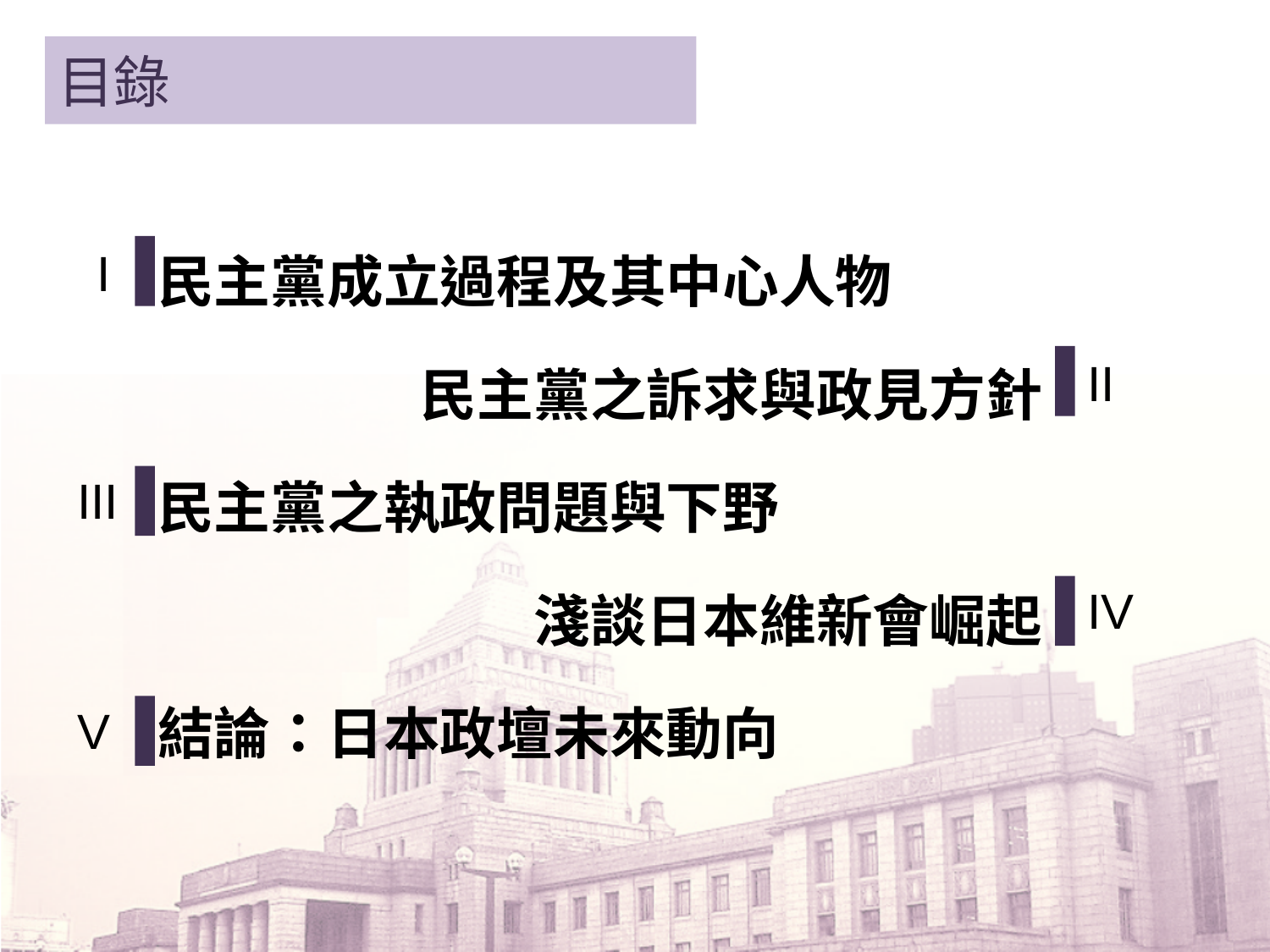

目錄
民主黨成立過程及其中心人物
民主黨之訴求與政見方針
民主黨之執政問題與下野
淺談日本維新會崛起
結論：日本政壇未來動向
I

II
III

IV

V